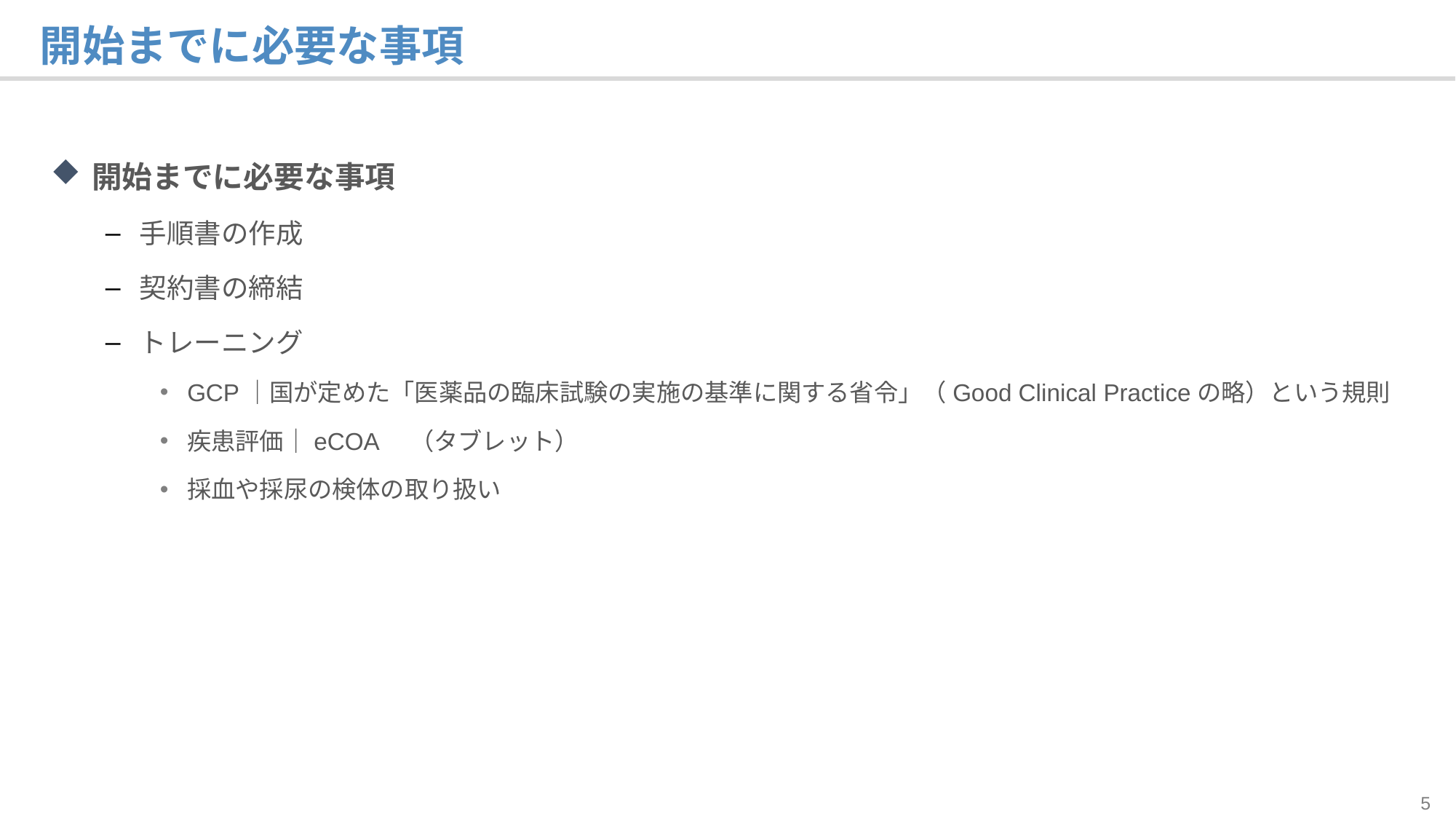

# 開始までに必要な事項
開始までに必要な事項
手順書の作成
契約書の締結
トレーニング
GCP｜国が定めた「医薬品の臨床試験の実施の基準に関する省令」（Good Clinical Practiceの略）という規則
疾患評価｜eCOA　（タブレット）
採血や採尿の検体の取り扱い
5